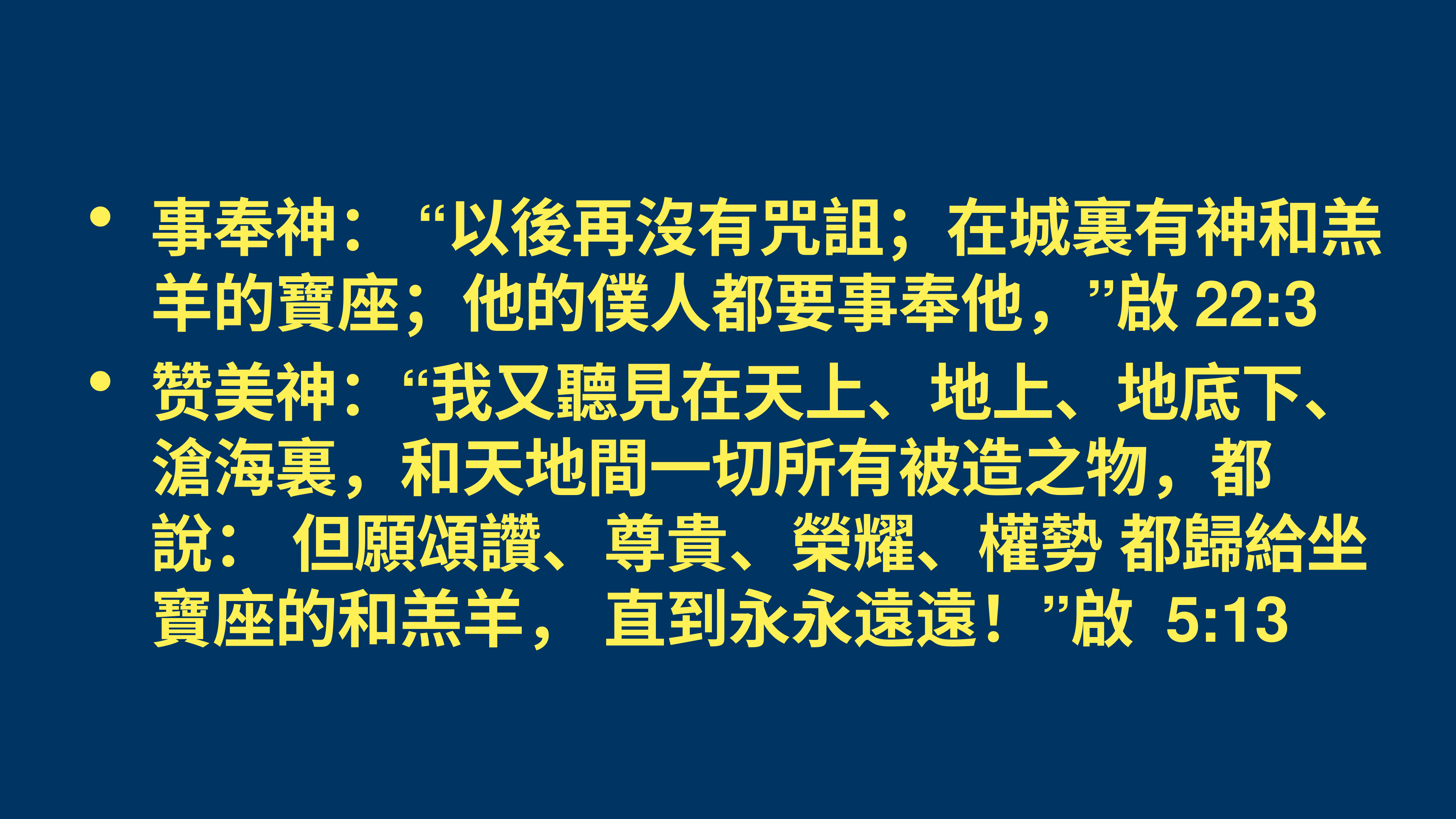

事奉神： “以後再沒有咒詛；在城裏有神和羔羊的寶座；他的僕人都要事奉他，”啟22:3
赞美神：“我又聽見在天上、地上、地底下、滄海裏，和天地間一切所有被造之物，都說： 但願頌讚、尊貴、榮耀、權勢 都歸給坐寶座的和羔羊， 直到永永遠遠！”啟 5:13